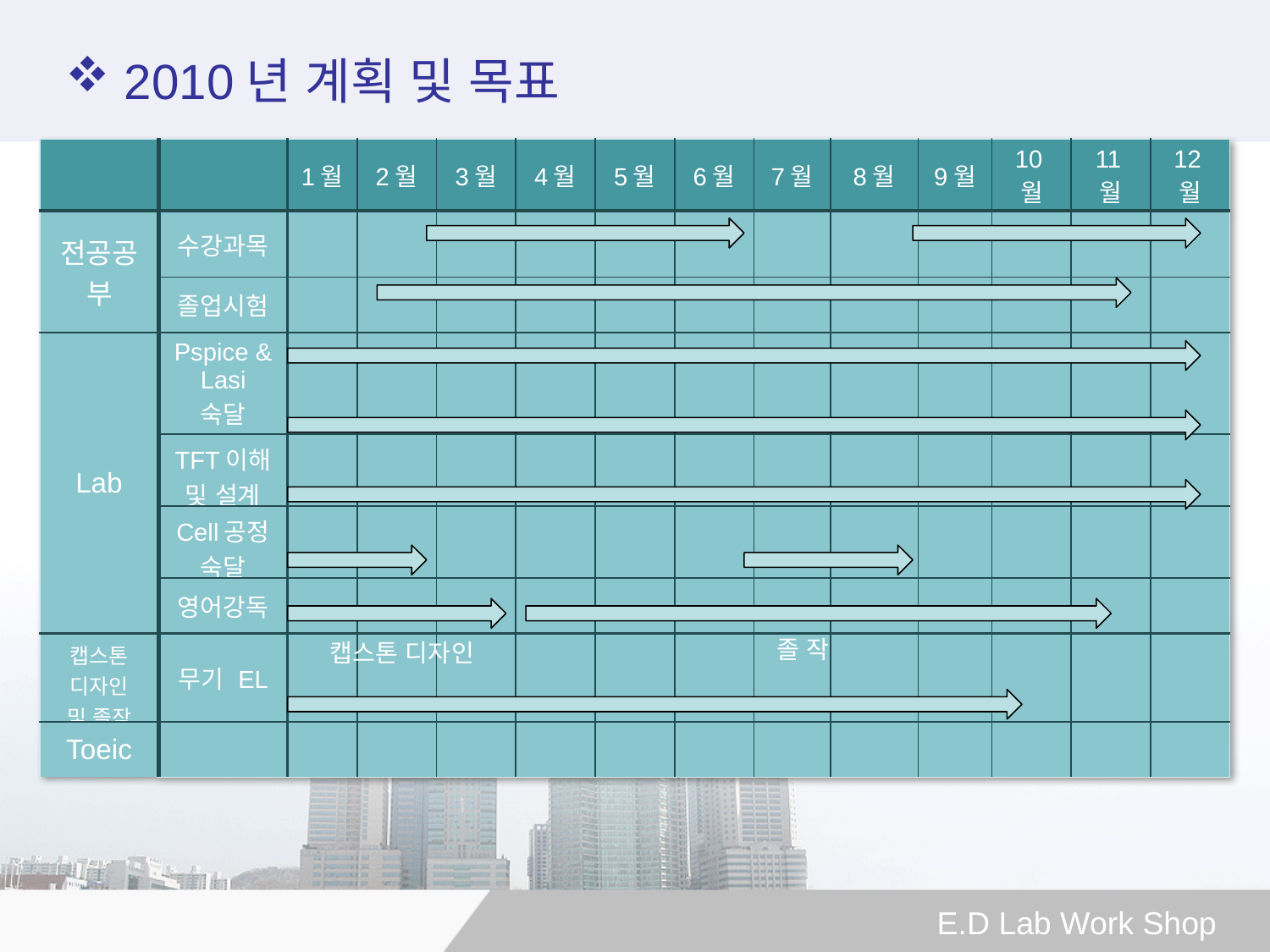

2010년 계획 및 목표
|  |  | 1월 | 2월 | 3월 | 4월 | 5월 | 6월 | 7월 | 8월 | 9월 | 10월 | 11월 | 12월 |
| --- | --- | --- | --- | --- | --- | --- | --- | --- | --- | --- | --- | --- | --- |
| 전공공부 | 수강과목 |  |  |  |  |  |  |  |  |  |  |  |  |
|  | 졸업시험 |  |  |  |  |  |  |  |  |  |  |  |  |
| Lab | Pspice & Lasi 숙달 |  |  |  |  |  |  |  |  |  |  |  |  |
|  | TFT이해 및 설계 |  |  |  |  |  |  |  |  |  |  |  |  |
|  | Cell공정 숙달 |  |  |  |  |  |  |  |  |  |  |  |  |
|  | 영어강독 |  |  |  |  |  |  |  |  |  |  |  |  |
| 캡스톤 디자인 및 졸작 | 무기 EL |  |  |  |  |  |  |  |  |  |  |  |  |
| Toeic |  |  |  |  |  |  |  |  |  |  |  |  |  |

졸 작
캡스톤 디자인

E.D Lab Work Shop